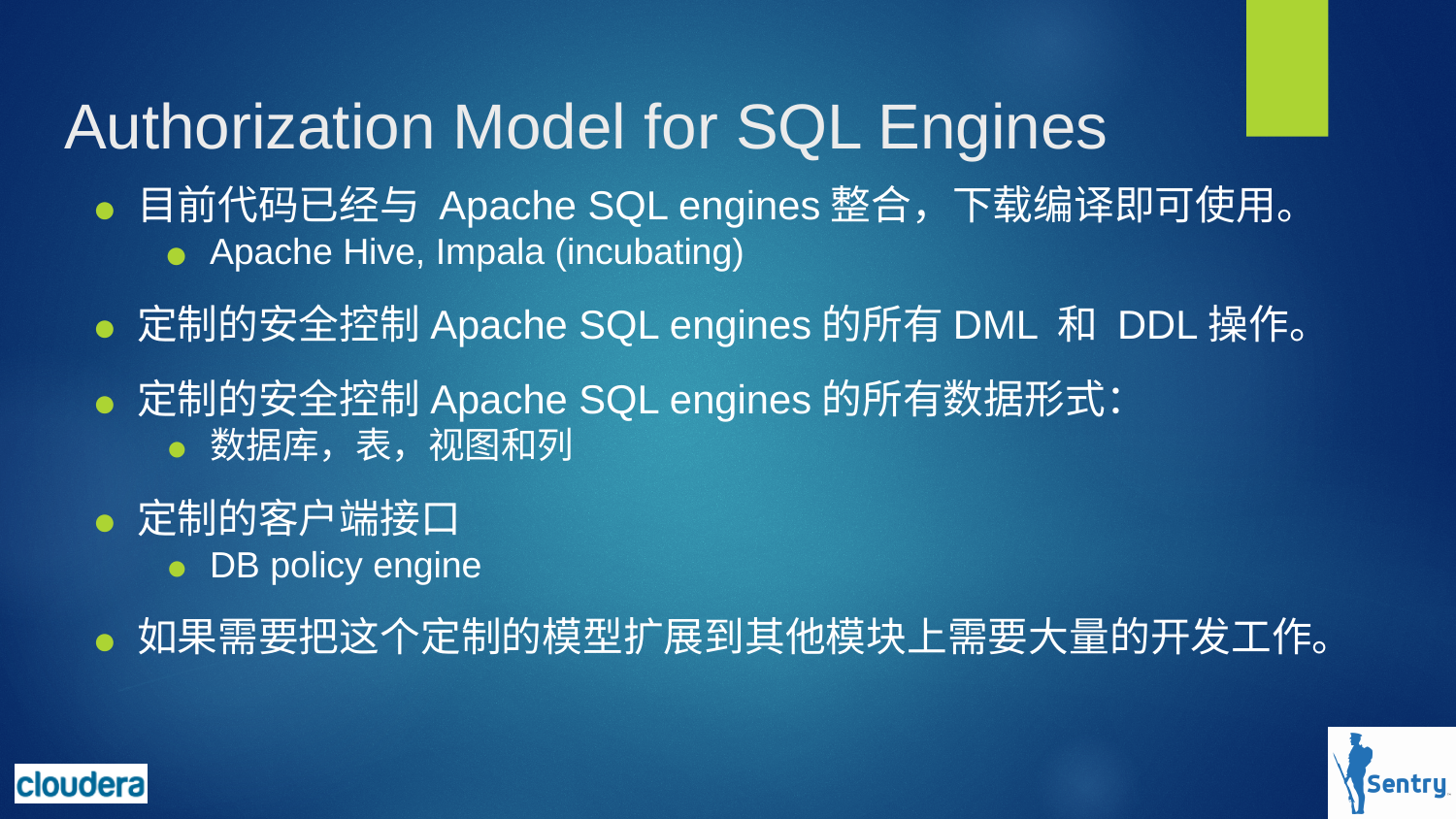

# Authorization Model for SQL Engines
目前代码已经与 Apache SQL engines整合，下载编译即可使用。
Apache Hive, Impala (incubating)

定制的安全控制Apache SQL engines的所有DML 和 DDL操作。

定制的安全控制Apache SQL engines的所有数据形式：
数据库，表，视图和列

定制的客户端接口
DB policy engine

如果需要把这个定制的模型扩展到其他模块上需要大量的开发工作。